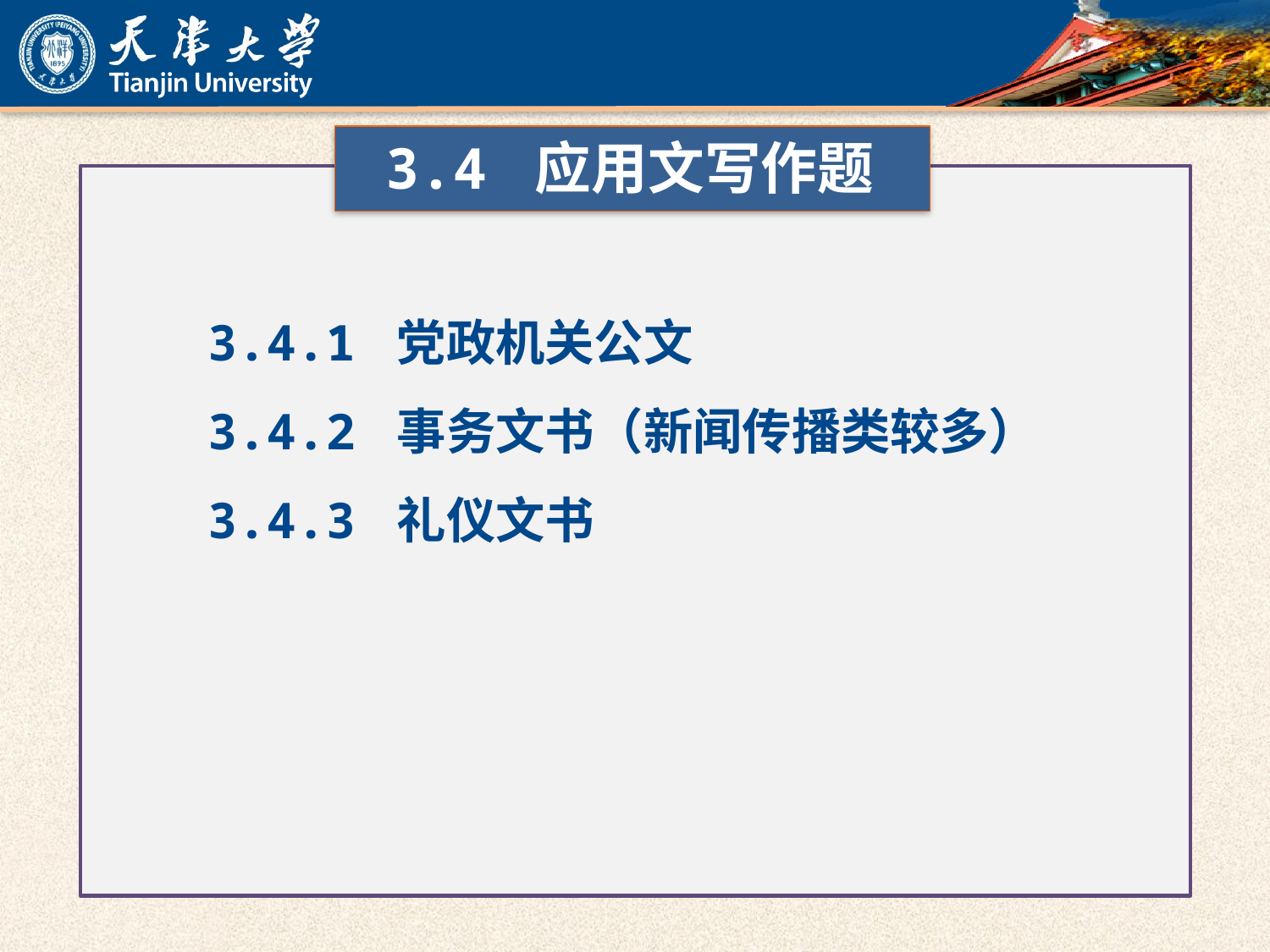

3.4 应用文写作题

3.4.1 党政机关公文
3.4.2 事务文书（新闻传播类较多）
3.4.3 礼仪文书